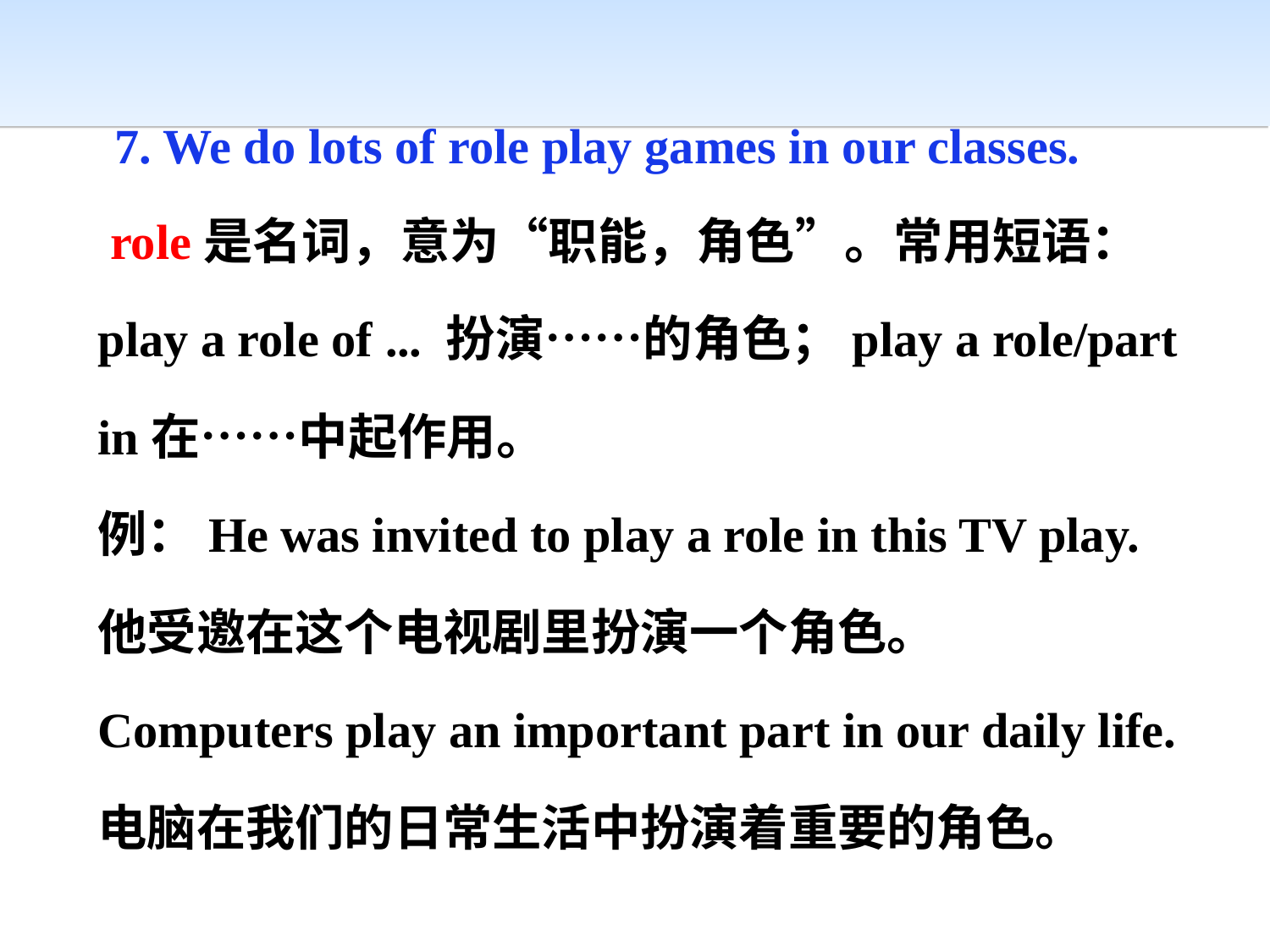

7. We do lots of role play games in our classes.
 role是名词，意为“职能，角色”。常用短语：play a role of ... 扮演……的角色；play a role/part in在……中起作用。
例：He was invited to play a role in this TV play.
他受邀在这个电视剧里扮演一个角色。
Computers play an important part in our daily life.
电脑在我们的日常生活中扮演着重要的角色。